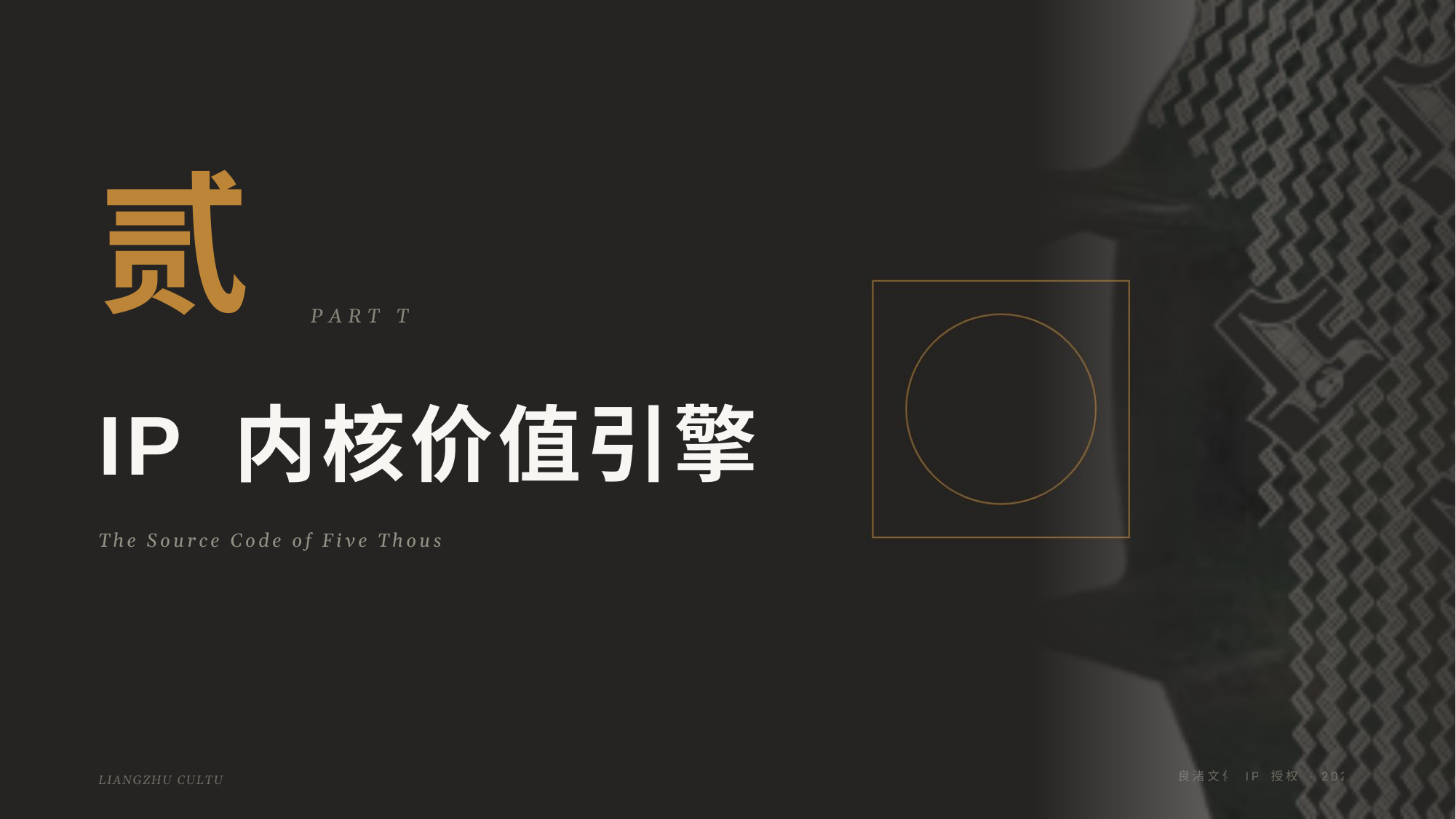

贰
PART TWO
IP 内核价值引擎
The Source Code of Five Thousand Years
良渚文化 IP 授权 · 2026
LIANGZHU CULTURE